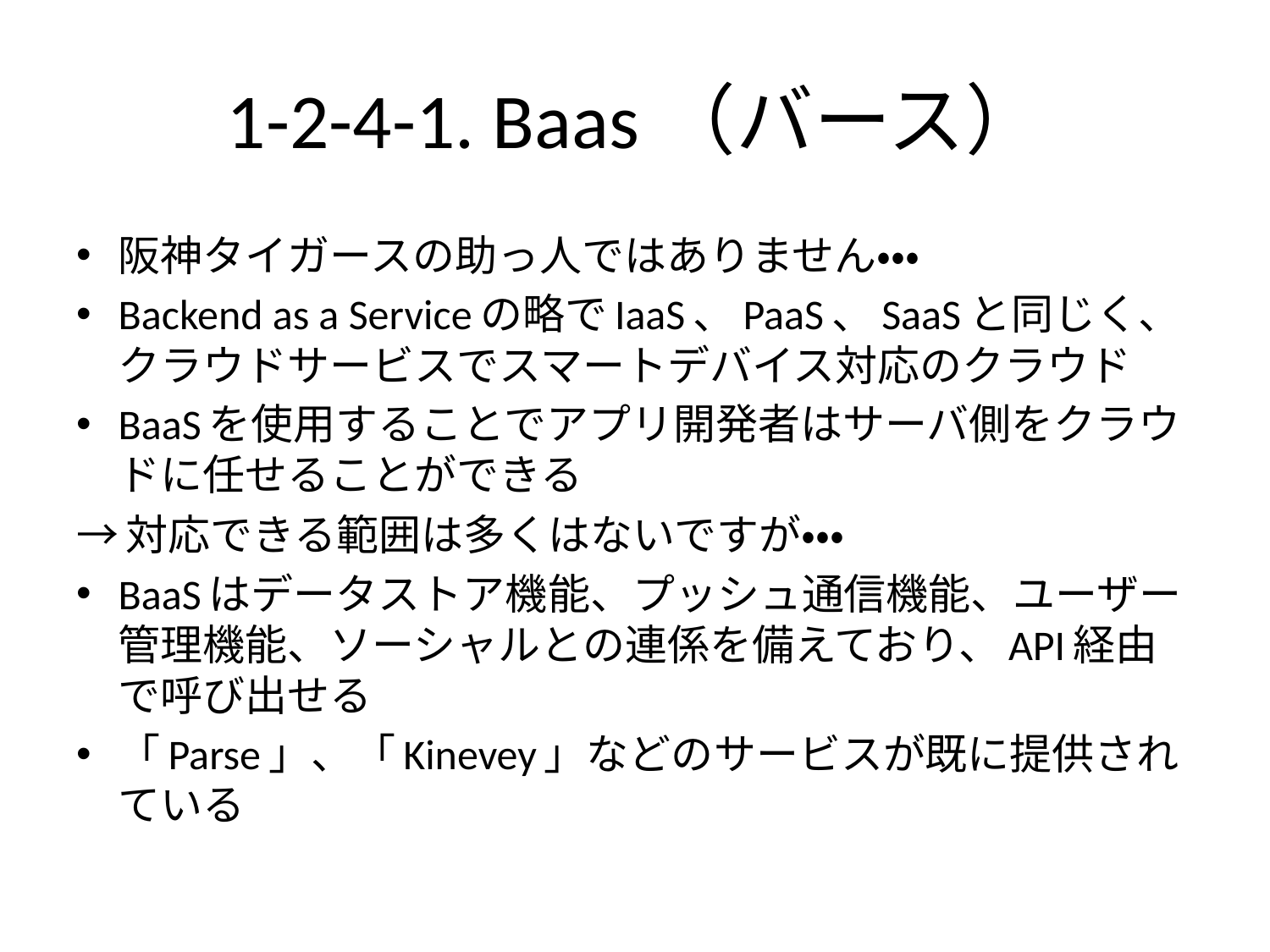

# 1-2-4-1. Baas（バース）
阪神タイガースの助っ人ではありません・・・
Backend as a Serviceの略でIaaS、PaaS、SaaSと同じく、クラウドサービスでスマートデバイス対応のクラウド
BaaSを使用することでアプリ開発者はサーバ側をクラウドに任せることができる
→対応できる範囲は多くはないですが・・・
BaaSはデータストア機能、プッシュ通信機能、ユーザー管理機能、ソーシャルとの連係を備えており、API経由で呼び出せる
「Parse」、「Kinevey」などのサービスが既に提供されている